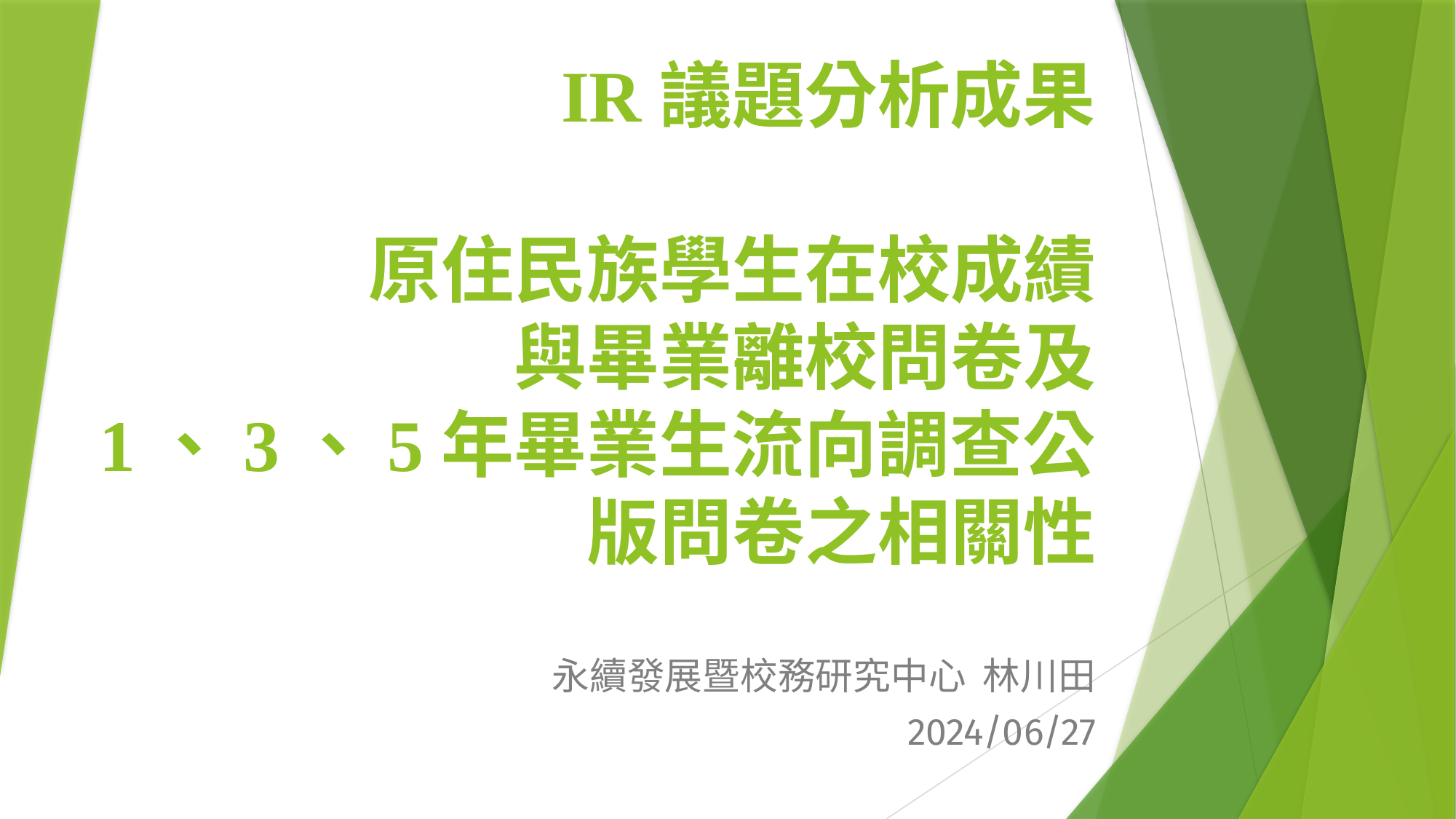

# IR議題分析成果 原住民族學生在校成績 與畢業離校問卷及 1、3、5年畢業生流向調查公版問卷之相關性

永續發展暨校務研究中心  林川田
2024/06/27